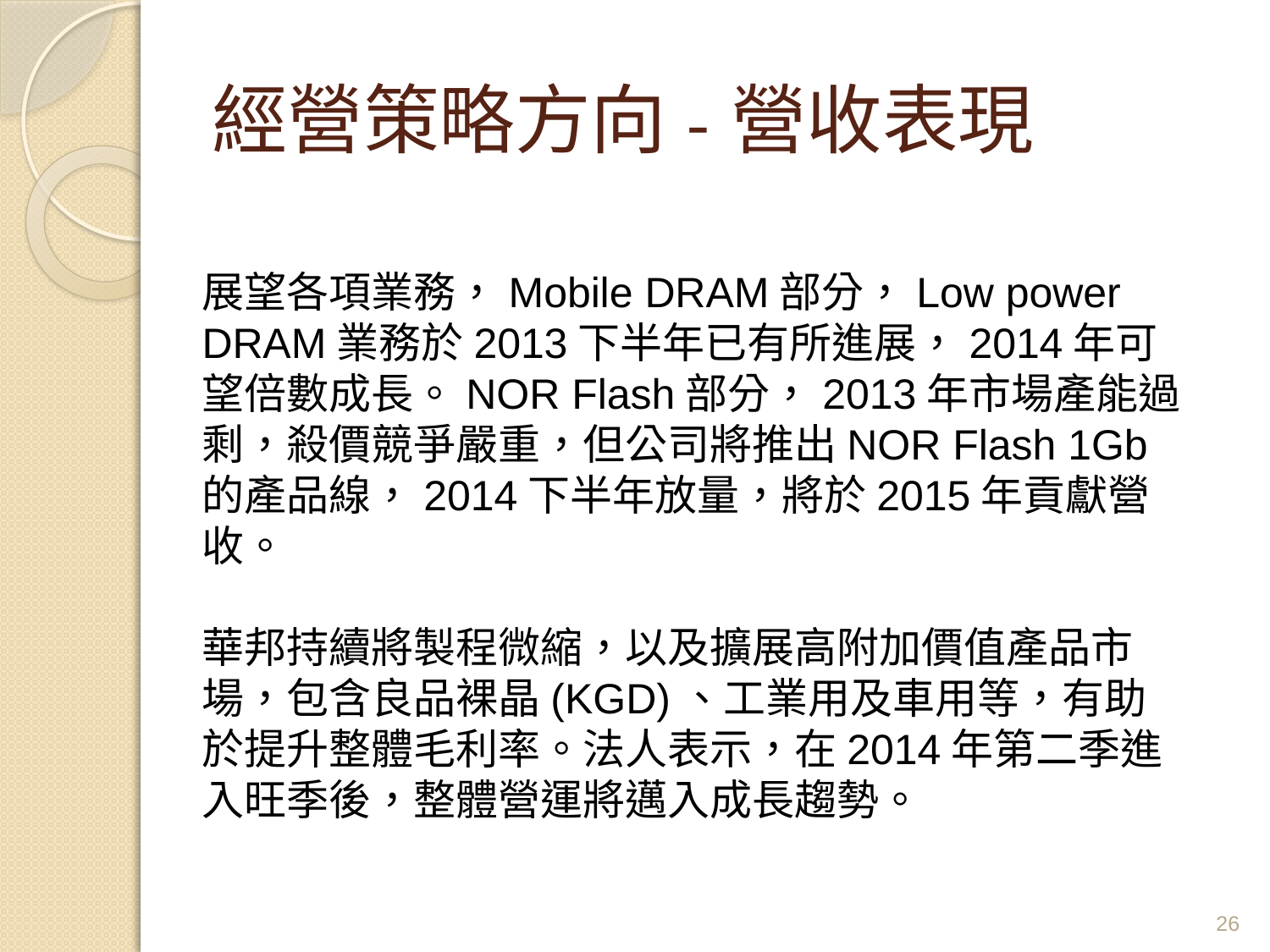

# 經營策略方向-營收表現
展望各項業務，Mobile DRAM部分，Low power DRAM業務於2013下半年已有所進展，2014年可望倍數成長。NOR Flash部分，2013年市場產能過剩，殺價競爭嚴重，但公司將推出NOR Flash 1Gb 的產品線，2014下半年放量，將於2015年貢獻營收。

華邦持續將製程微縮，以及擴展高附加價值產品市場，包含良品裸晶(KGD)、工業用及車用等，有助於提升整體毛利率。法人表示，在2014年第二季進入旺季後，整體營運將邁入成長趨勢。
26